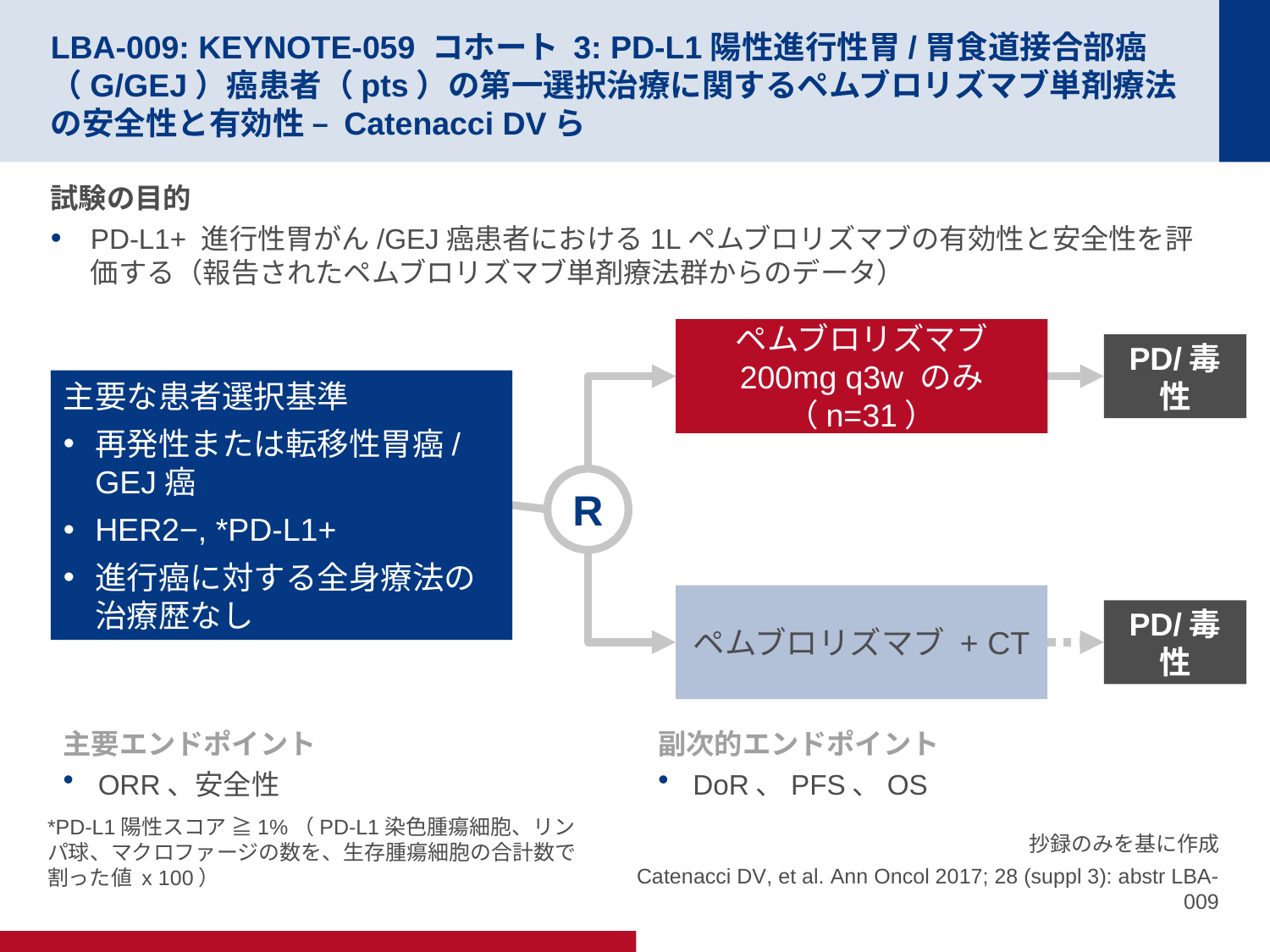

# LBA-009: KEYNOTE-059 コホート 3: PD-L1陽性進行性胃/胃食道接合部癌（G/GEJ）癌患者（pts）の第一選択治療に関するペムブロリズマブ単剤療法の安全性と有効性 – Catenacci DVら
試験の目的
PD-L1+ 進行性胃がん/GEJ癌患者における1Lペムブロリズマブの有効性と安全性を評価する（報告されたペムブロリズマブ単剤療法群からのデータ）
ペムブロリズマブ 200mg q3w のみ
（n=31）
PD/毒性
主要な患者選択基準
再発性または転移性胃癌/GEJ癌
HER2−, *PD-L1+
進行癌に対する全身療法の治療歴なし
R
ペムブロリズマブ + CT
PD/毒性
主要エンドポイント
ORR、安全性

副次的エンドポイント
DoR、PFS、OS
*PD-L1陽性スコア ≧1%（PD-L1染色腫瘍細胞、リンパ球、マクロファージの数を、生存腫瘍細胞の合計数で割った値 x 100）
抄録のみを基に作成
Catenacci DV, et al. Ann Oncol 2017; 28 (suppl 3): abstr LBA-009